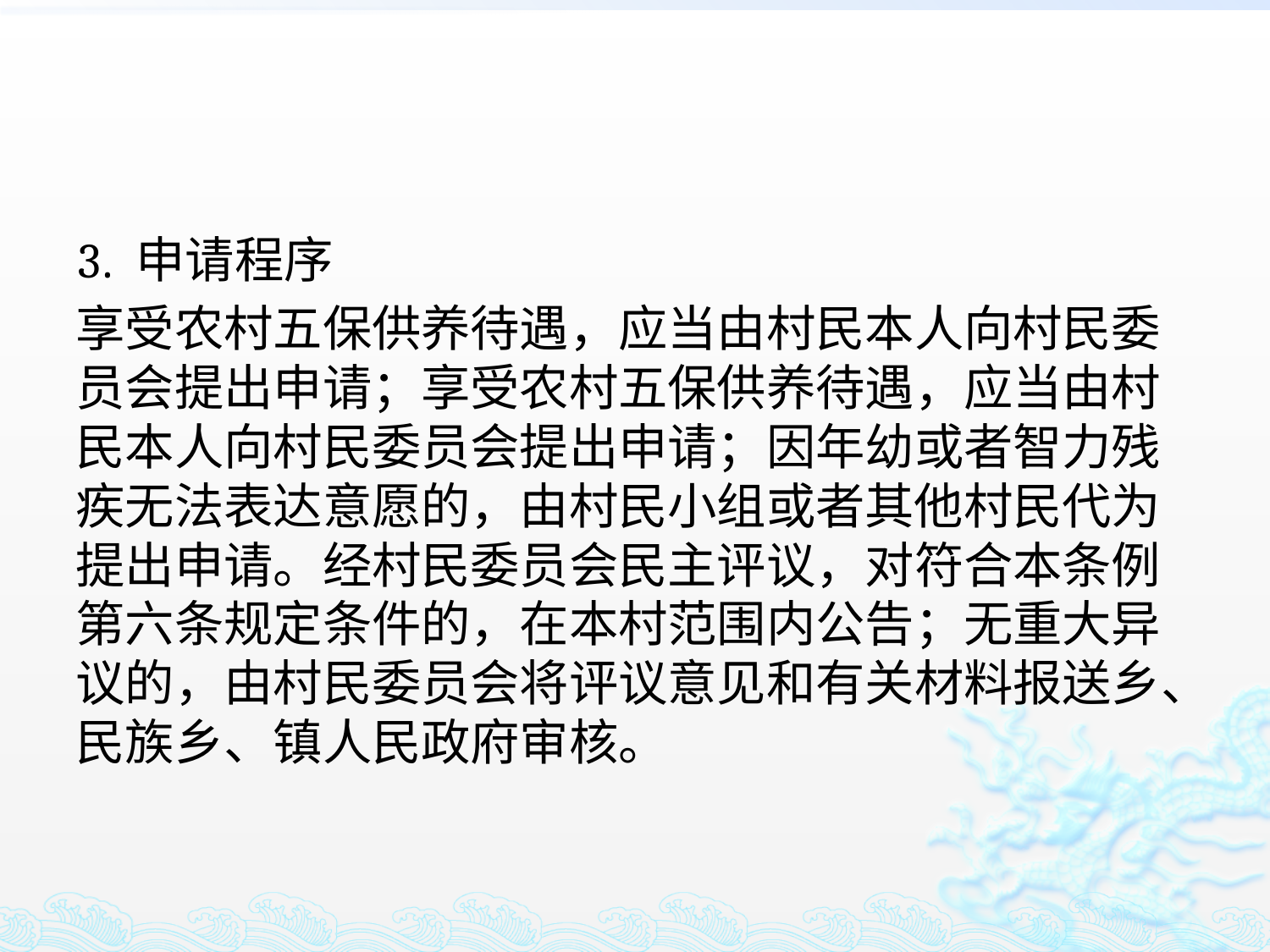

#
3. 申请程序
享受农村五保供养待遇，应当由村民本人向村民委员会提出申请；享受农村五保供养待遇，应当由村民本人向村民委员会提出申请；因年幼或者智力残疾无法表达意愿的，由村民小组或者其他村民代为提出申请。经村民委员会民主评议，对符合本条例第六条规定条件的，在本村范围内公告；无重大异议的，由村民委员会将评议意见和有关材料报送乡、民族乡、镇人民政府审核。